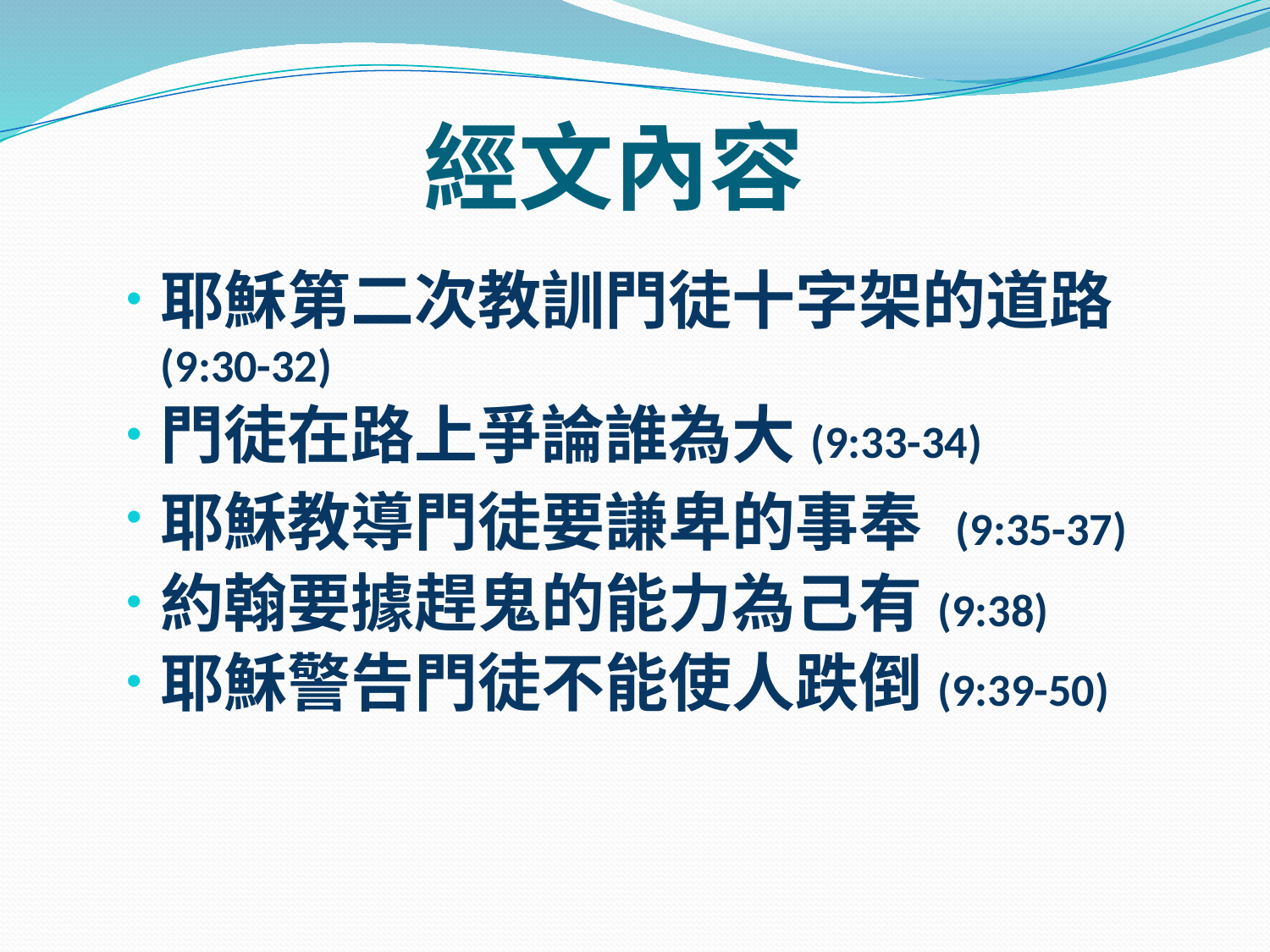

# 經文內容
耶穌第二次教訓門徒十字架的道路 (9:30-32)
門徒在路上爭論誰為大(9:33-34)
耶穌教導門徒要謙卑的事奉 (9:35-37)
約翰要據趕鬼的能力為己有(9:38)
耶穌警告門徒不能使人跌倒(9:39-50)